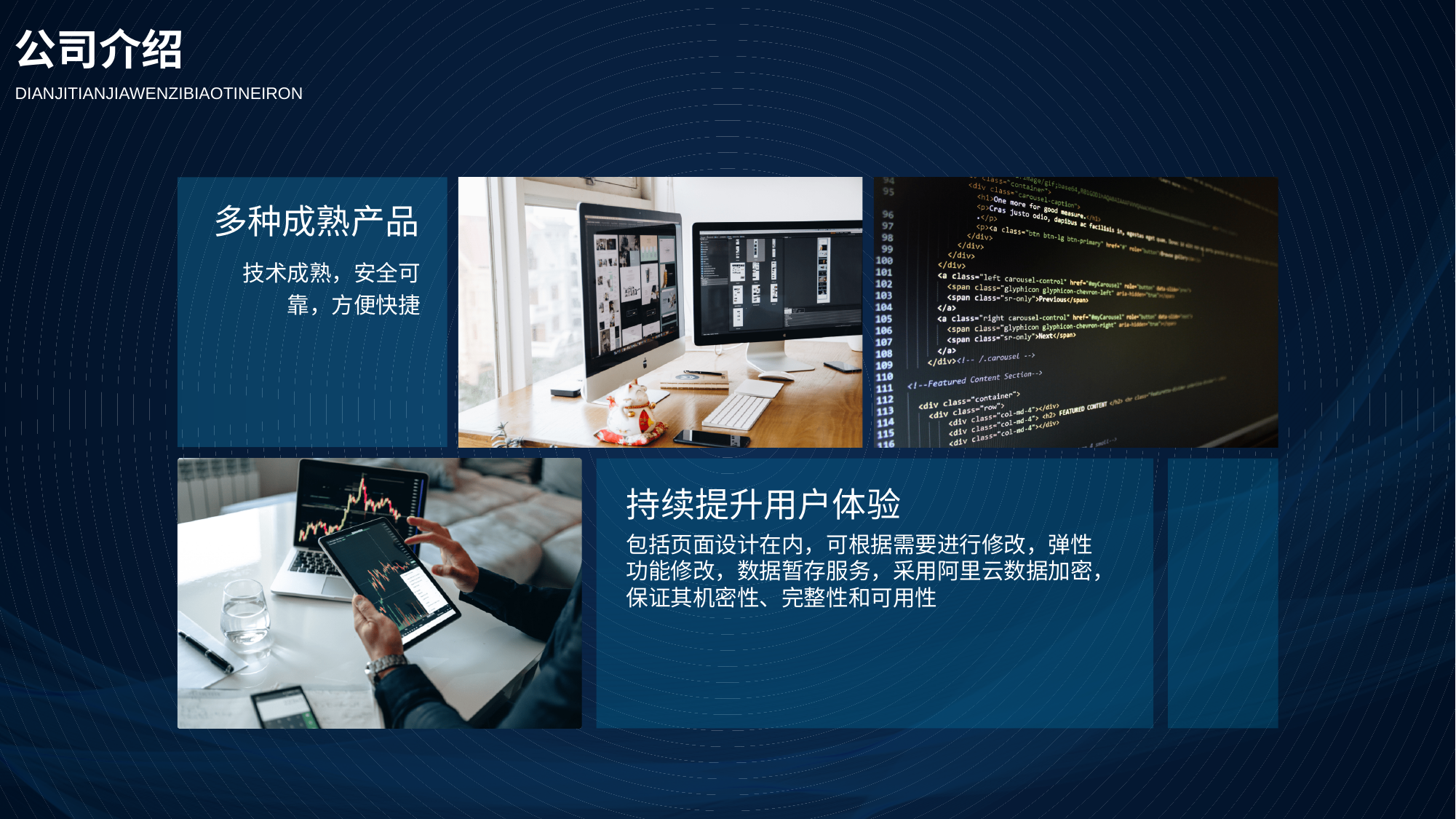

公司介绍
DIANJITIANJIAWENZIBIAOTINEIRON

多种成熟产品
技术成熟，安全可靠，方便快捷

持续提升用户体验
包括页面设计在内，可根据需要进行修改，弹性功能修改，数据暂存服务，采用阿里云数据加密，保证其机密性、完整性和可用性